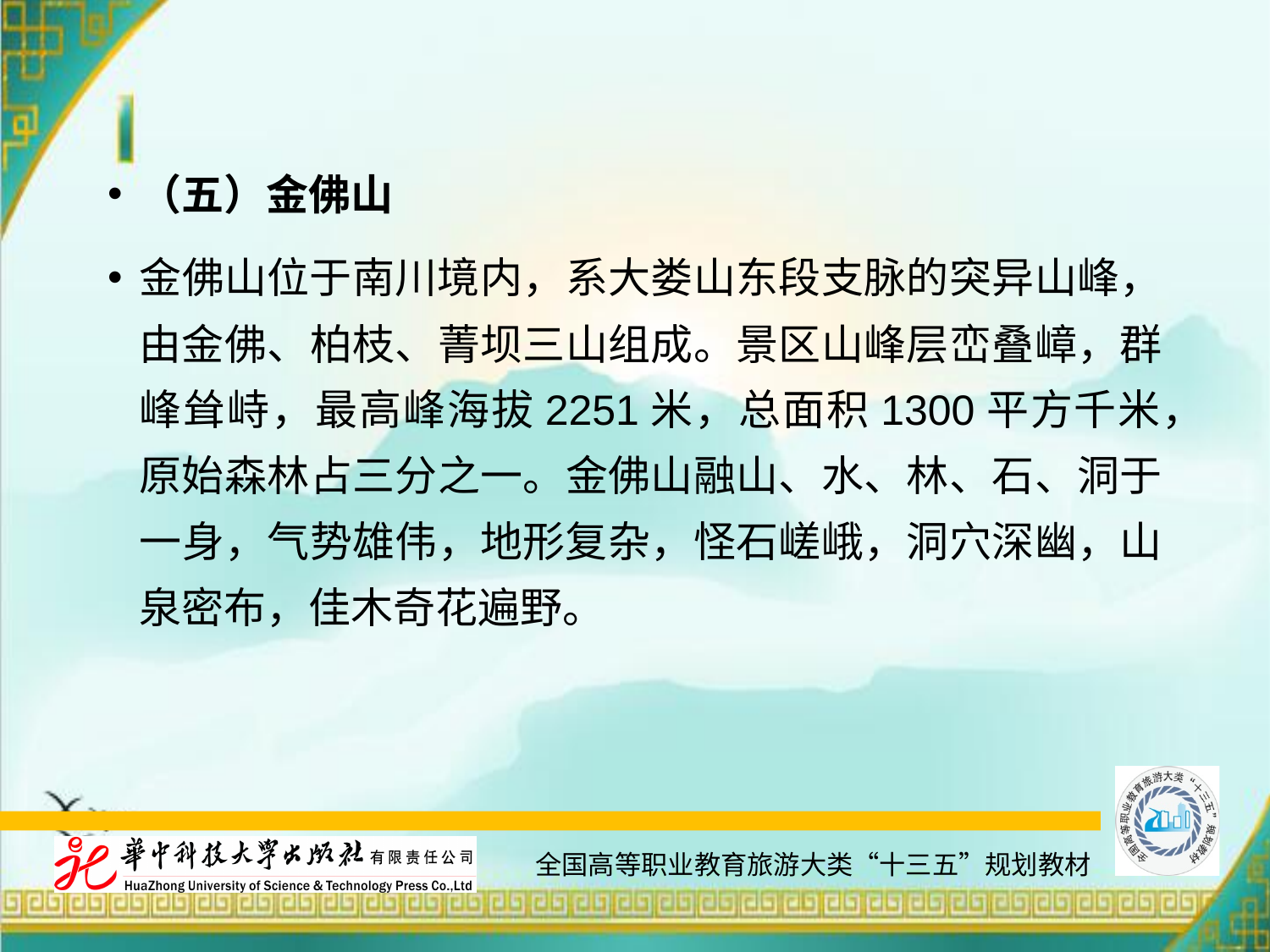

#
（五）金佛山
金佛山位于南川境内，系大娄山东段支脉的突异山峰，由金佛、柏枝、菁坝三山组成。景区山峰层峦叠嶂，群峰耸峙，最高峰海拔2251米，总面积1300平方千米，原始森林占三分之一。金佛山融山、水、林、石、洞于一身，气势雄伟，地形复杂，怪石嵯峨，洞穴深幽，山泉密布，佳木奇花遍野。